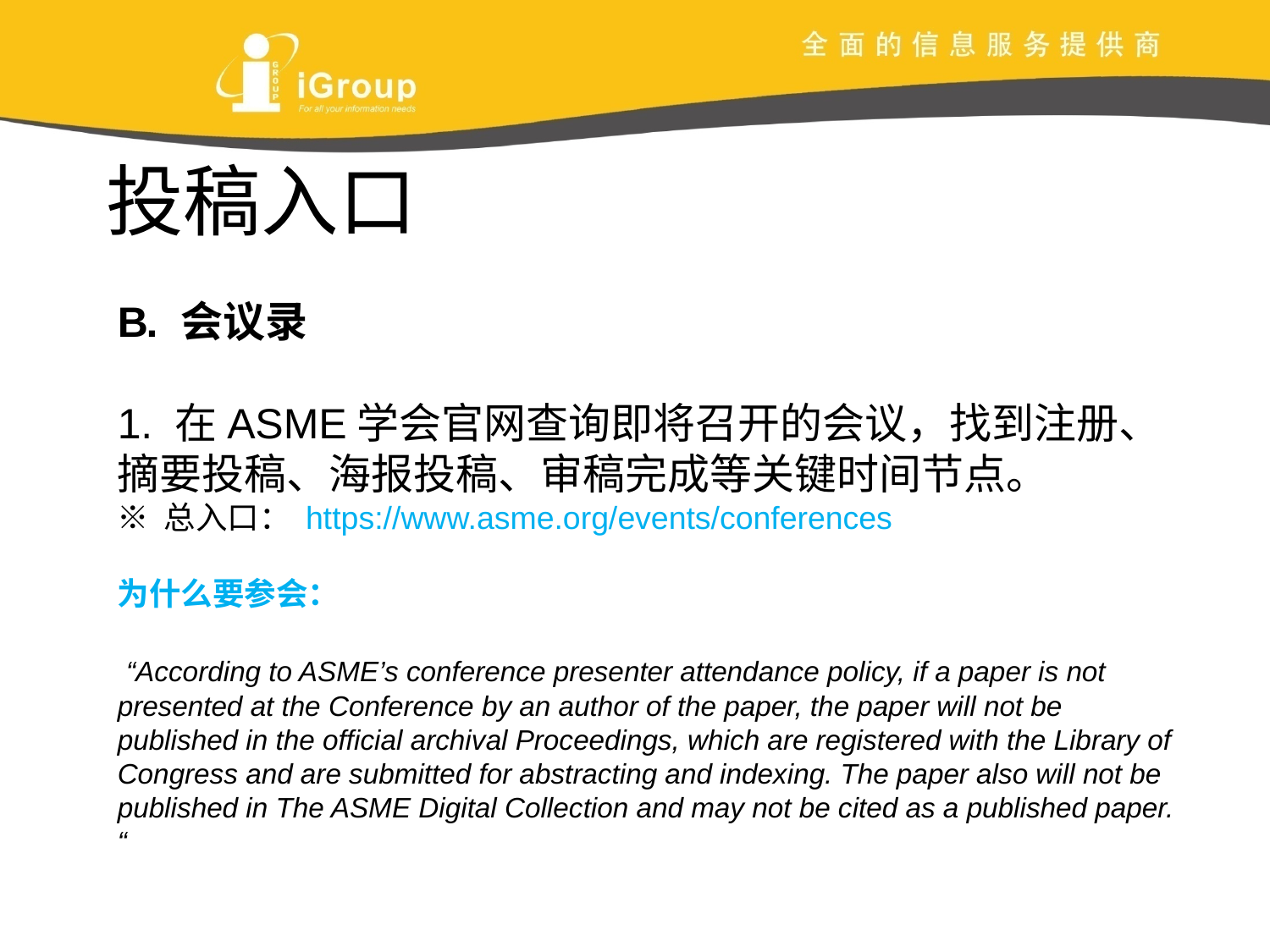

投稿入口
会议录

1. 在ASME学会官网查询即将召开的会议，找到注册、摘要投稿、海报投稿、审稿完成等关键时间节点。
※ 总入口： https://www.asme.org/events/conferences

为什么要参会：

 “According to ASME’s conference presenter attendance policy, if a paper is not presented at the Conference by an author of the paper, the paper will not be published in the official archival Proceedings, which are registered with the Library of Congress and are submitted for abstracting and indexing. The paper also will not be published in The ASME Digital Collection and may not be cited as a published paper. “